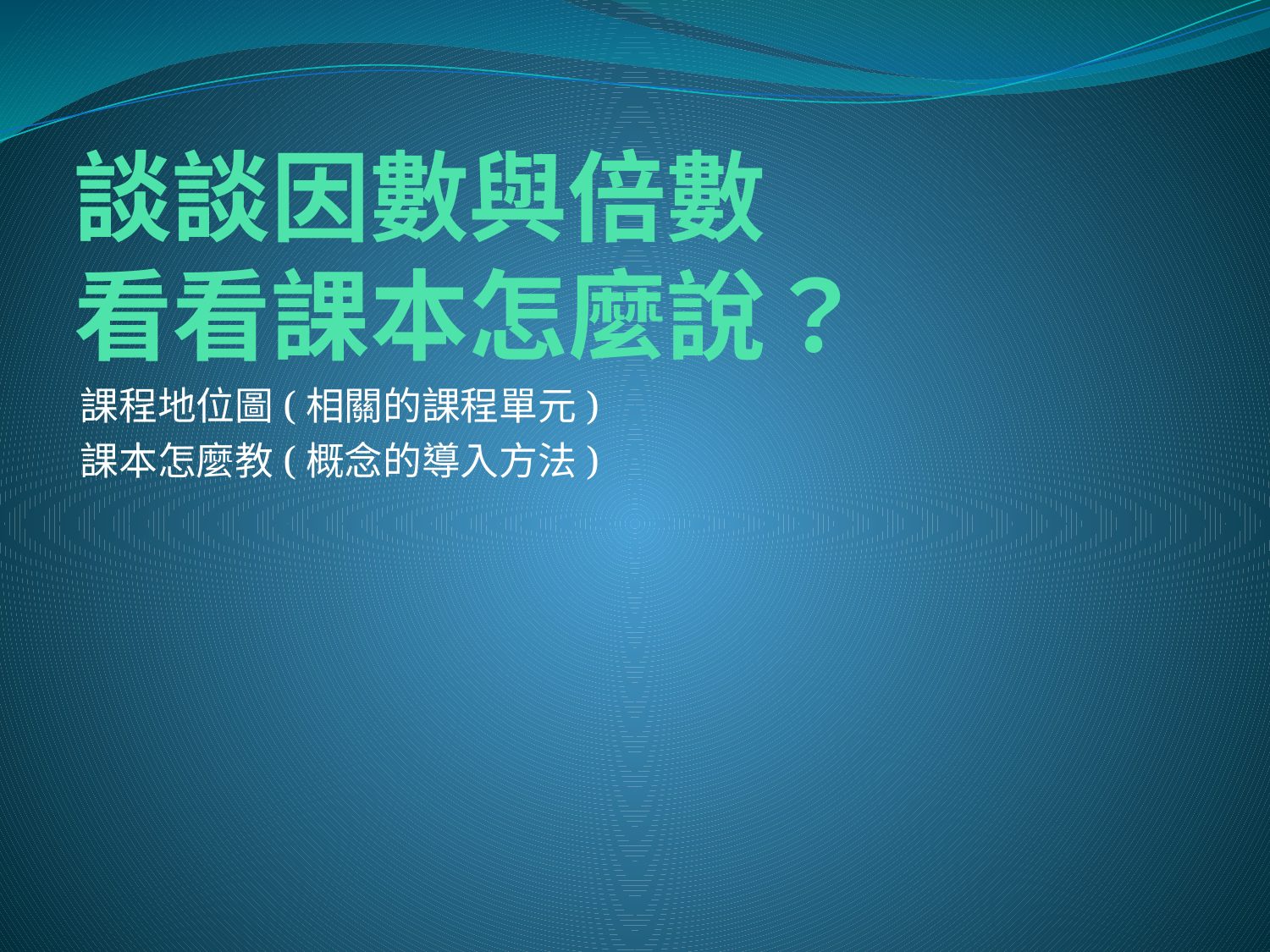

# 談談因數與倍數 看看課本怎麼說？
課程地位圖(相關的課程單元)
課本怎麼教(概念的導入方法)